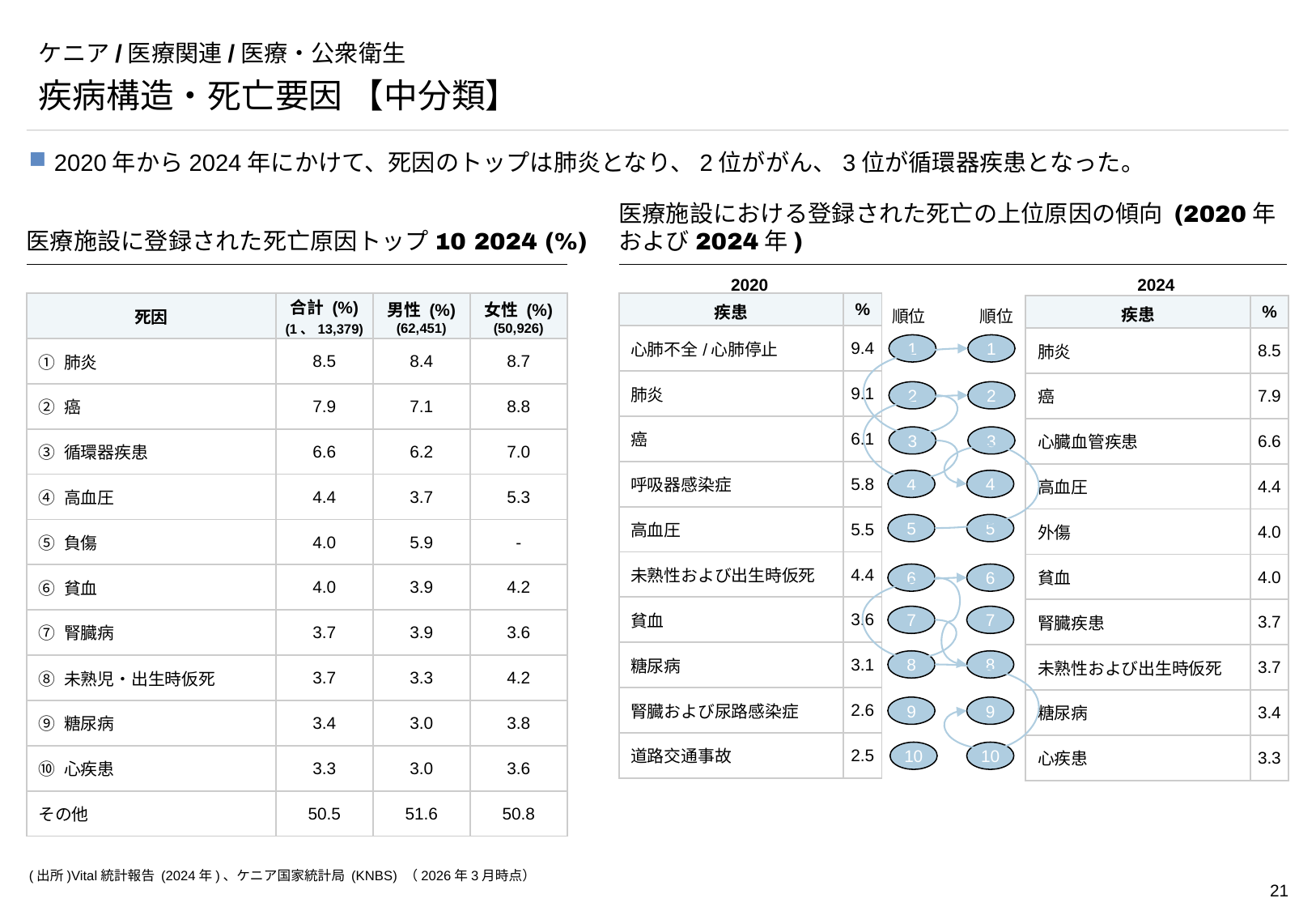

# ケニア/医療関連/医療・公衆衛生
疾病構造・死亡要因 【中分類】
2020年から2024年にかけて、死因のトップは肺炎となり、2位ががん、3位が循環器疾患となった。
医療施設に登録された死亡原因トップ10 2024 (%)
医療施設における登録された死亡の上位原因の傾向 (2020年および2024年)
2020
2024
| 疾患 | % |
| --- | --- |
| 心肺不全/心肺停止 | 9.4 |
| 肺炎 | 9.1 |
| 癌 | 6.1 |
| 呼吸器感染症 | 5.8 |
| 高血圧 | 5.5 |
| 未熟性および出生時仮死 | 4.4 |
| 貧血 | 3.6 |
| 糖尿病 | 3.1 |
| 腎臓および尿路感染症 | 2.6 |
| 道路交通事故 | 2.5 |
| 死因 | 合計 (%) (1、13,379) | 男性 (%) (62,451) | 女性 (%) (50,926) |
| --- | --- | --- | --- |
| ① 肺炎 | 8.5 | 8.4 | 8.7 |
| ② 癌 | 7.9 | 7.1 | 8.8 |
| ③ 循環器疾患 | 6.6 | 6.2 | 7.0 |
| ④ 高血圧 | 4.4 | 3.7 | 5.3 |
| ⑤ 負傷 | 4.0 | 5.9 | - |
| ⑥ 貧血 | 4.0 | 3.9 | 4.2 |
| ⑦ 腎臓病 | 3.7 | 3.9 | 3.6 |
| ⑧ 未熟児・出生時仮死 | 3.7 | 3.3 | 4.2 |
| ⑨ 糖尿病 | 3.4 | 3.0 | 3.8 |
| ⑩ 心疾患 | 3.3 | 3.0 | 3.6 |
| その他 | 50.5 | 51.6 | 50.8 |
順位
順位
| 疾患 | % |
| --- | --- |
| 肺炎 | 8.5 |
| 癌 | 7.9 |
| 心臓血管疾患 | 6.6 |
| 高血圧 | 4.4 |
| 外傷 | 4.0 |
| 貧血 | 4.0 |
| 腎臓疾患 | 3.7 |
| 未熟性および出生時仮死 | 3.7 |
| 糖尿病 | 3.4 |
| 心疾患 | 3.3 |
1
1
2
2
3
3
4
4
5
5
6
6
7
7
8
8
9
9
10
10
(出所)Vital統計報告 (2024年)、ケニア国家統計局 (KNBS) （2026年3月時点）